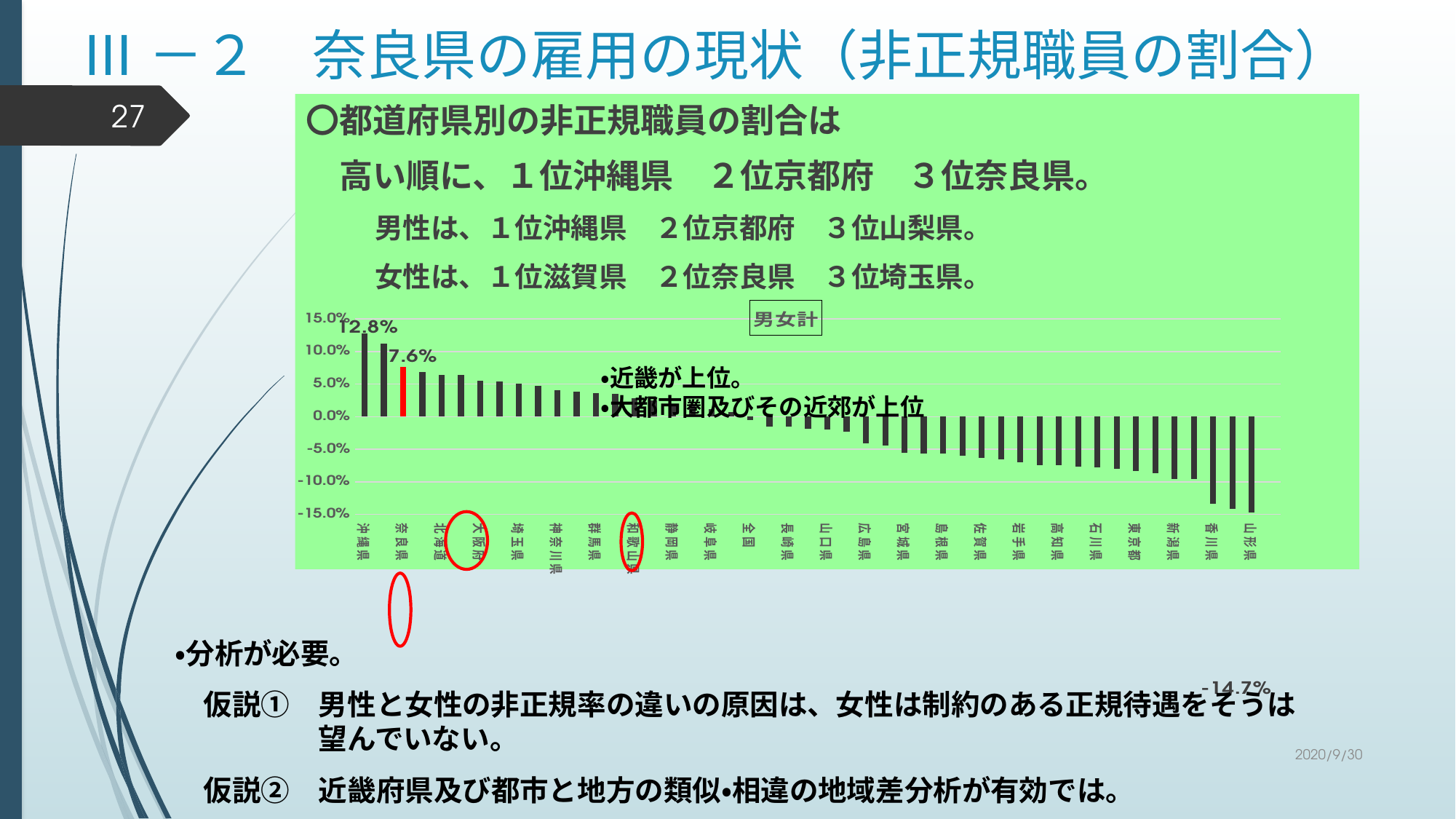

Ⅲ－２　奈良県の雇用の現状（非正規職員の割合）
27
〇都道府県別の非正規職員の割合は
　高い順に、１位沖縄県　２位京都府　３位奈良県。
　  　男性は、１位沖縄県　２位京都府　３位山梨県。
　  　女性は、１位滋賀県　２位奈良県　３位埼玉県。

[unsupported chart]

・近畿が上位。
・大都市圏及びその近郊が上位

・分析が必要。

　仮説①　男性と女性の非正規率の違いの原因は、女性は制約のある正規待遇をそうは
　　　　　望んでいない。

　仮説②　近畿府県及び都市と地方の類似・相違の地域差分析が有効では。
2020/9/30